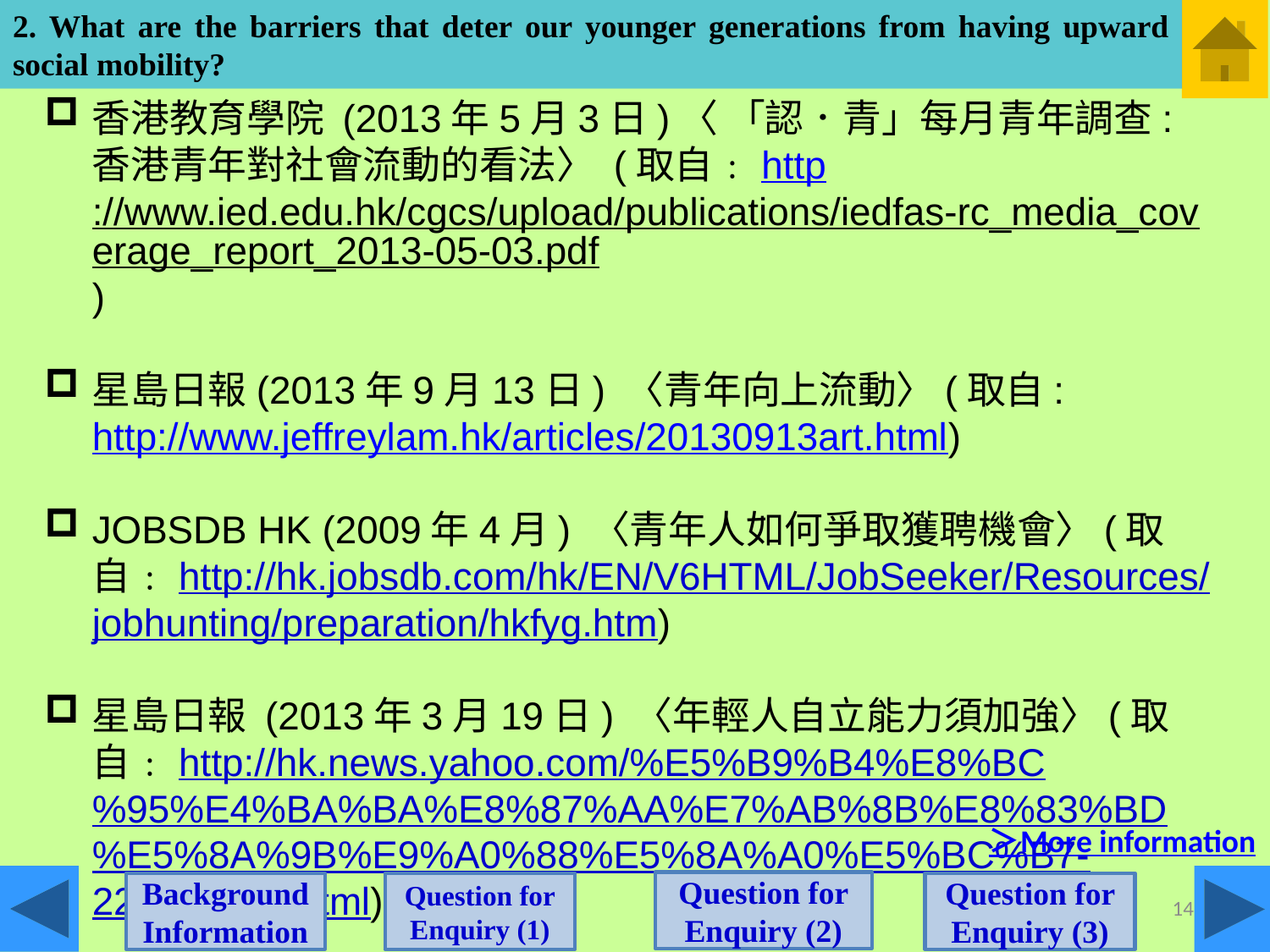

2. What are the barriers that deter our younger generations from having upward social mobility?

香港教育學院 (2013年5月3日)〈 「認．青」每月青年調查: 香港青年對社會流動的看法〉 (取自﹕http://www.ied.edu.hk/cgcs/upload/publications/iedfas-rc_media_coverage_report_2013-05-03.pdf)

星島日報(2013年9月13日) 〈青年向上流動〉(取自: http://www.jeffreylam.hk/articles/20130913art.html)

JOBSDB HK (2009年4月) 〈青年人如何爭取獲聘機會〉(取自﹕http://hk.jobsdb.com/hk/EN/V6HTML/JobSeeker/Resources/jobhunting/preparation/hkfyg.htm)

星島日報 (2013年3月19日) 〈年輕人自立能力須加強〉(取自﹕http://hk.news.yahoo.com/%E5%B9%B4%E8%BC%95%E4%BA%BA%E8%87%AA%E7%AB%8B%E8%83%BD%E5%8A%9B%E9%A0%88%E5%8A%A0%E5%BC%B7-220602912.html)

＞More information

Question for Enquiry (2)
Question for Enquiry (1)
Background Information

Question for Enquiry (3)

14